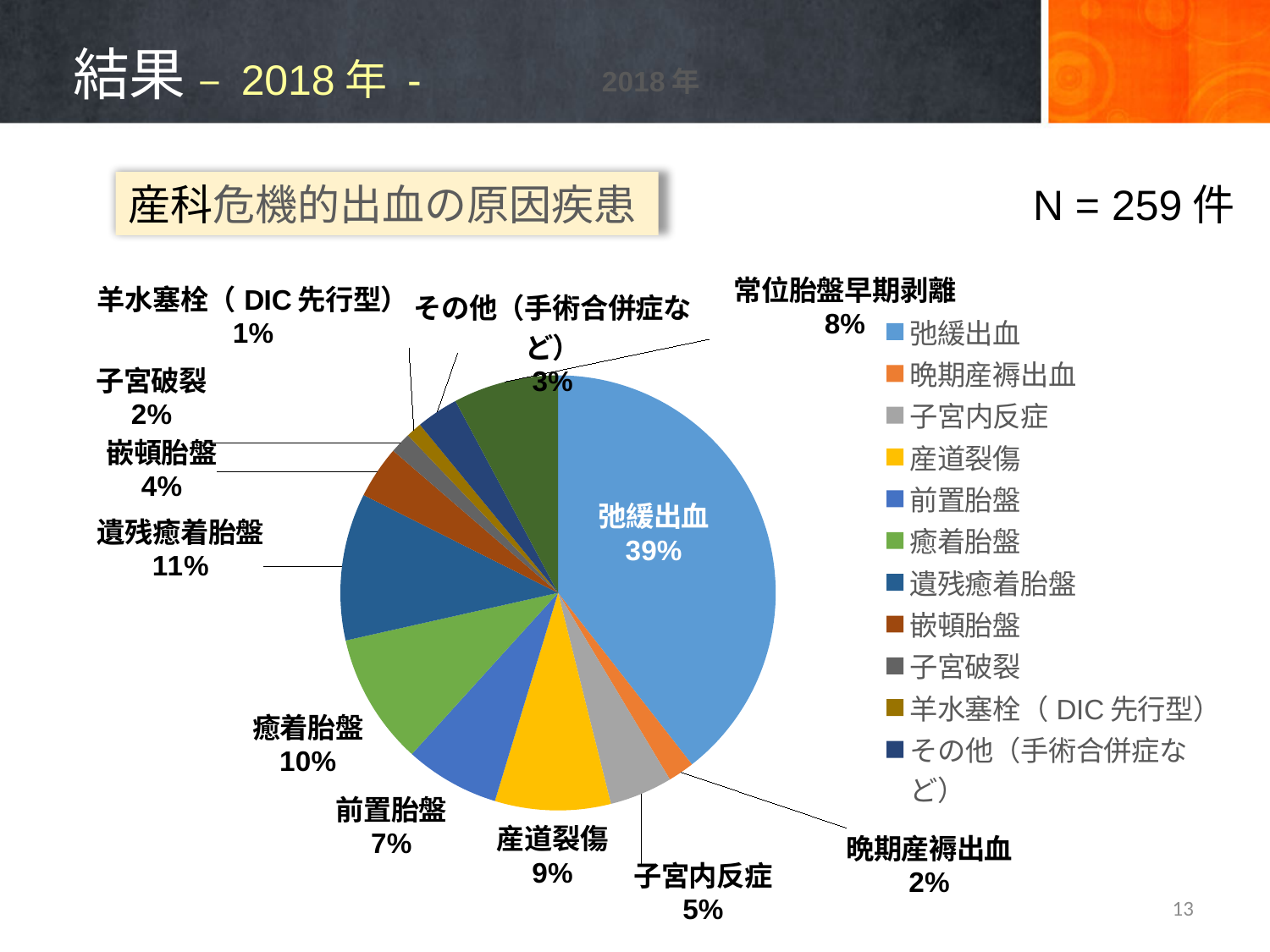

# 結果 – 2018年 -

### Chart: 2018年

| Category | 2018 |
|---|---|
| 弛緩出血 | 101.0 |
| 晩期産褥出血 | 5.0 |
| 子宮内反症 | 12.0 |
| 産道裂傷 | 22.0 |
| 前置胎盤 | 18.0 |
| 癒着胎盤 | 25.0 |
| 遺残癒着胎盤 | 28.0 |
| 嵌頓胎盤 | 10.0 |
| 子宮破裂 | 4.0 |
| 羊水塞栓（DIC先行型） | 3.0 |
| その他（手術合併症など） | 8.0 |
| 常位胎盤早期剥離 | 20.0 |
産科危機的出血の原因疾患
N = 259件
13